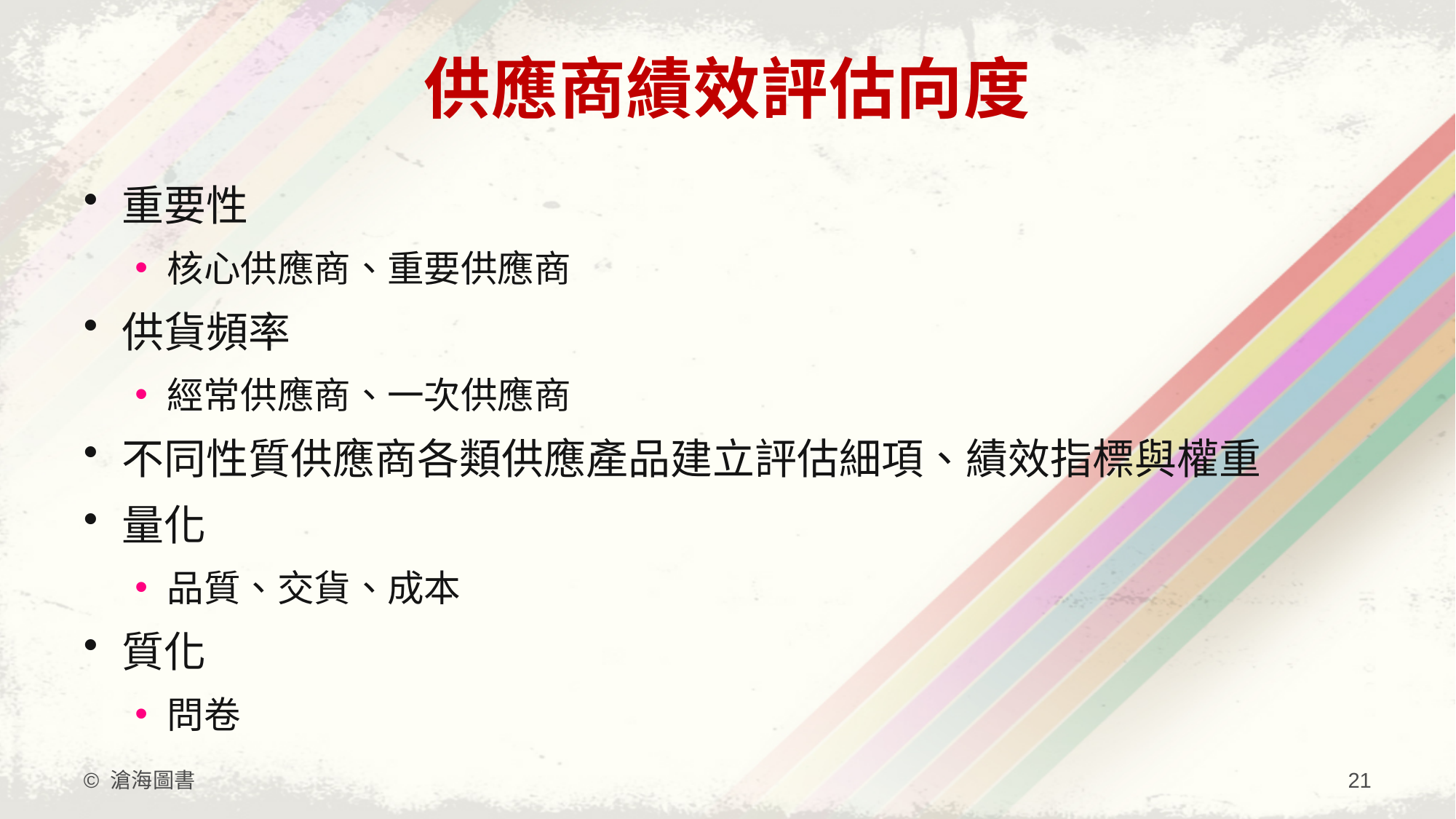

# 供應商績效評估向度
重要性
核心供應商、重要供應商
供貨頻率
經常供應商、一次供應商
不同性質供應商各類供應產品建立評估細項、績效指標與權重
量化
品質、交貨、成本
質化
問卷
© 滄海圖書
21